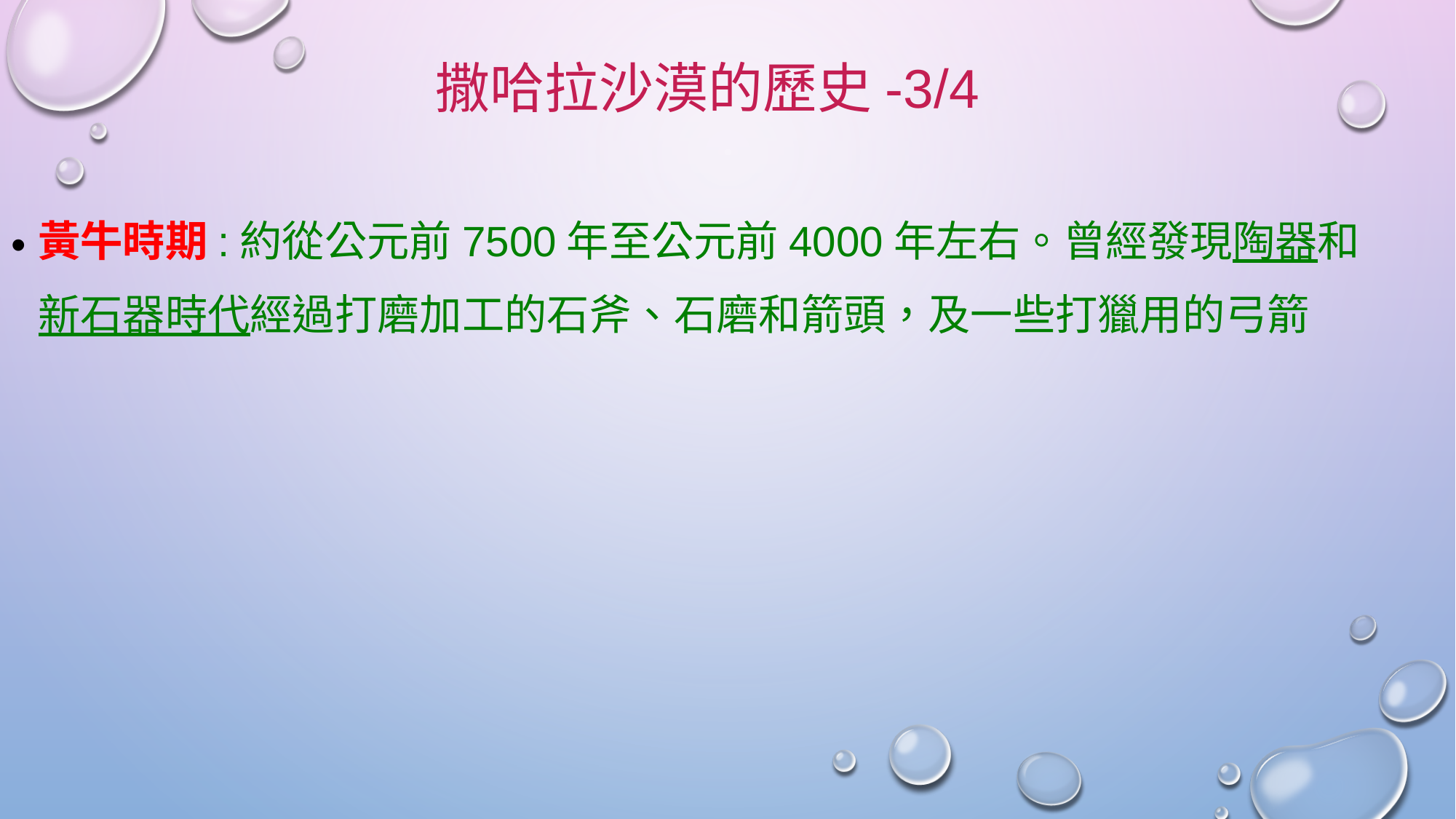

# 撒哈拉沙漠的歷史-3/4
黃牛時期:約從公元前7500年至公元前4000年左右。曾經發現陶器和新石器時代經過打磨加工的石斧、石磨和箭頭，及一些打獵用的弓箭